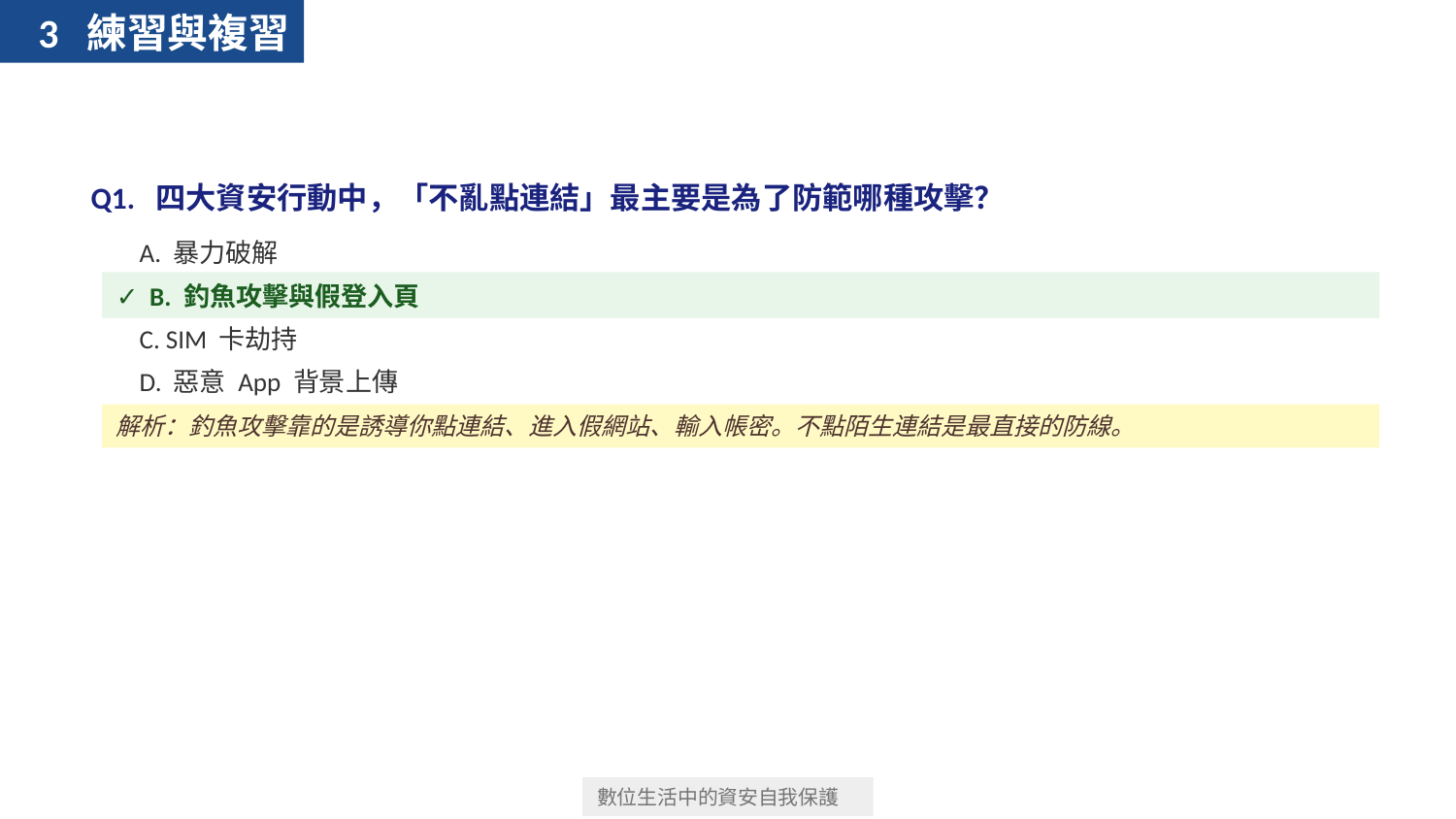

3  練習與複習
Q1.  四大資安行動中，「不亂點連結」最主要是為了防範哪種攻擊？
    A. 暴力破解
✓  B. 釣魚攻擊與假登入頁
    C. SIM 卡劫持
    D. 惡意 App 背景上傳
解析：釣魚攻擊靠的是誘導你點連結、進入假網站、輸入帳密。不點陌生連結是最直接的防線。
數位生活中的資安自我保護